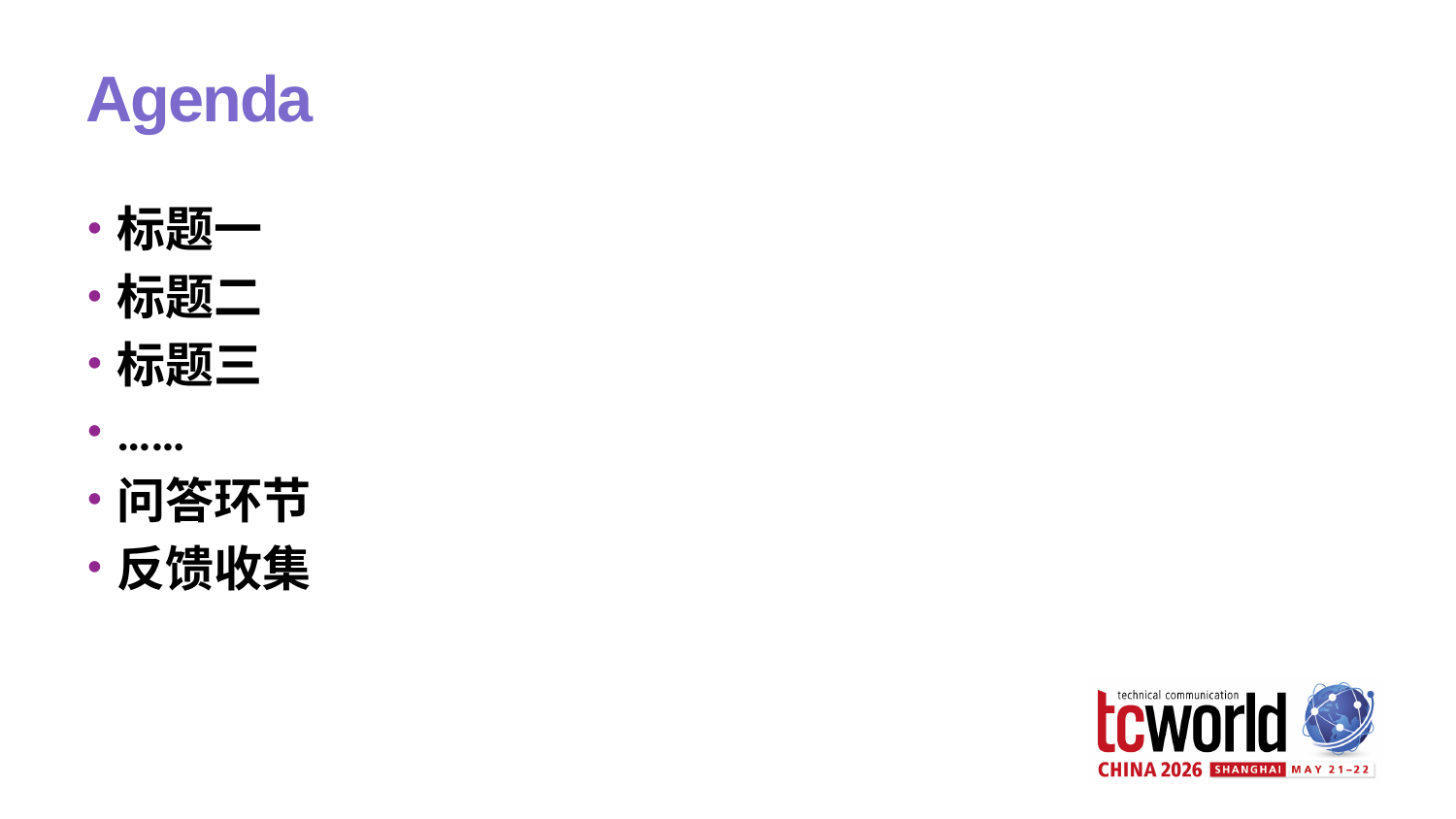

# Agenda
标题一
标题二
标题三
……
问答环节
反馈收集